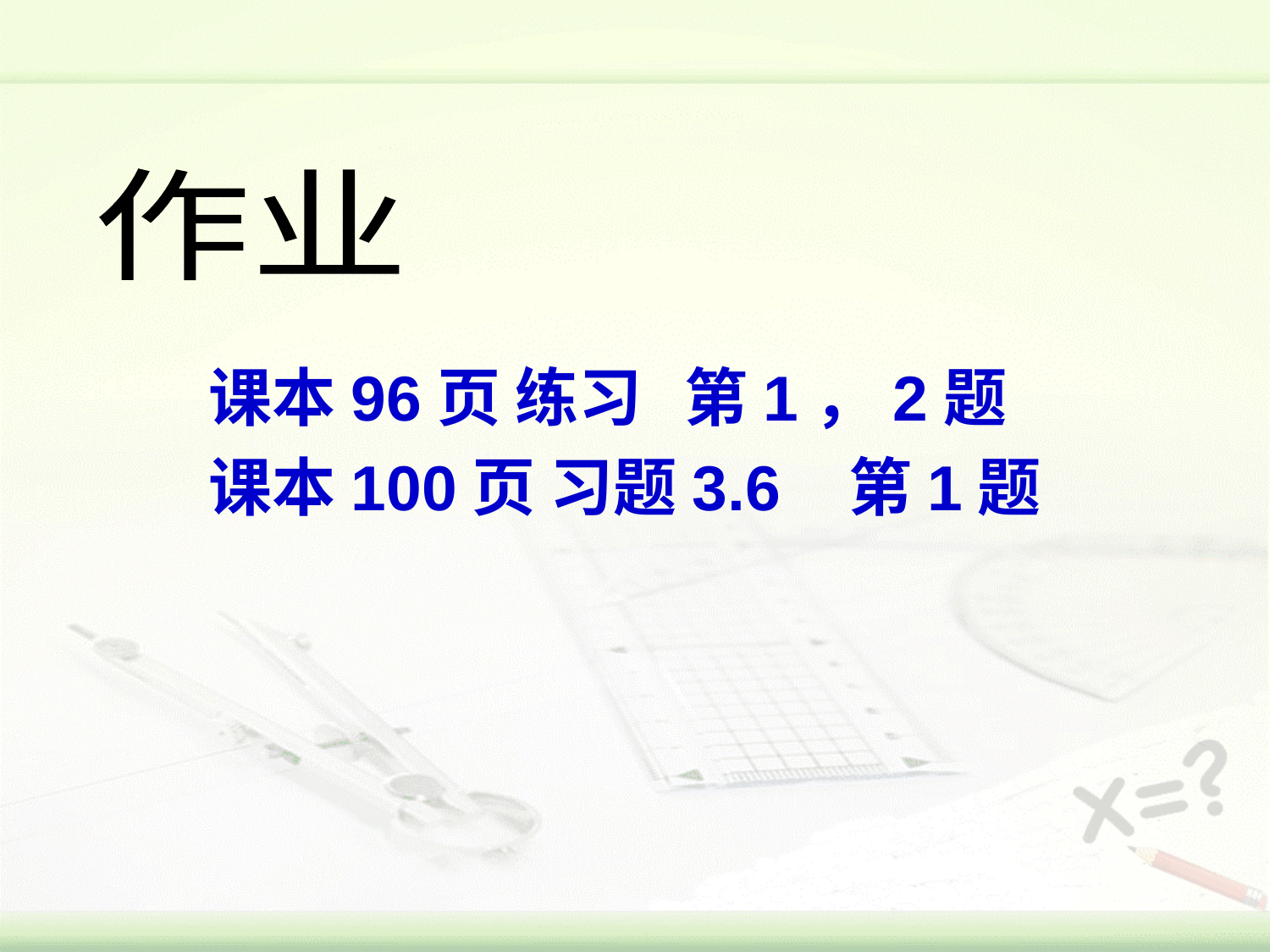

作业
课本96页 练习   第1，2题
课本100页 习题3.6   第1题